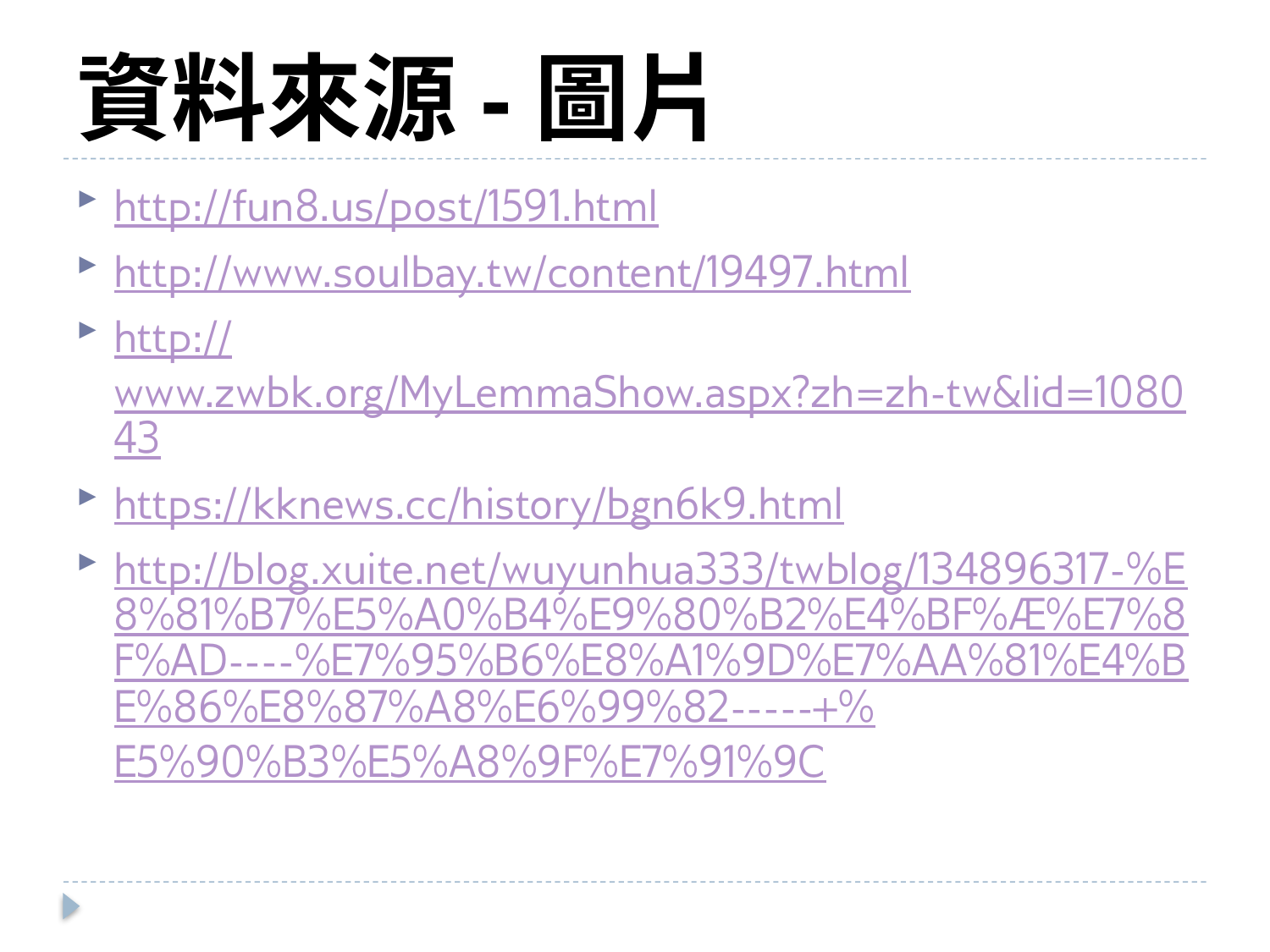

# 資料來源-圖片
http://fun8.us/post/1591.html
http://www.soulbay.tw/content/19497.html
http://www.zwbk.org/MyLemmaShow.aspx?zh=zh-tw&lid=108043
https://kknews.cc/history/bgn6k9.html
http://blog.xuite.net/wuyunhua333/twblog/134896317-%E8%81%B7%E5%A0%B4%E9%80%B2%E4%BF%AE%E7%8F%AD----%E7%95%B6%E8%A1%9D%E7%AA%81%E4%BE%86%E8%87%A8%E6%99%82-----+%E5%90%B3%E5%A8%9F%E7%91%9C